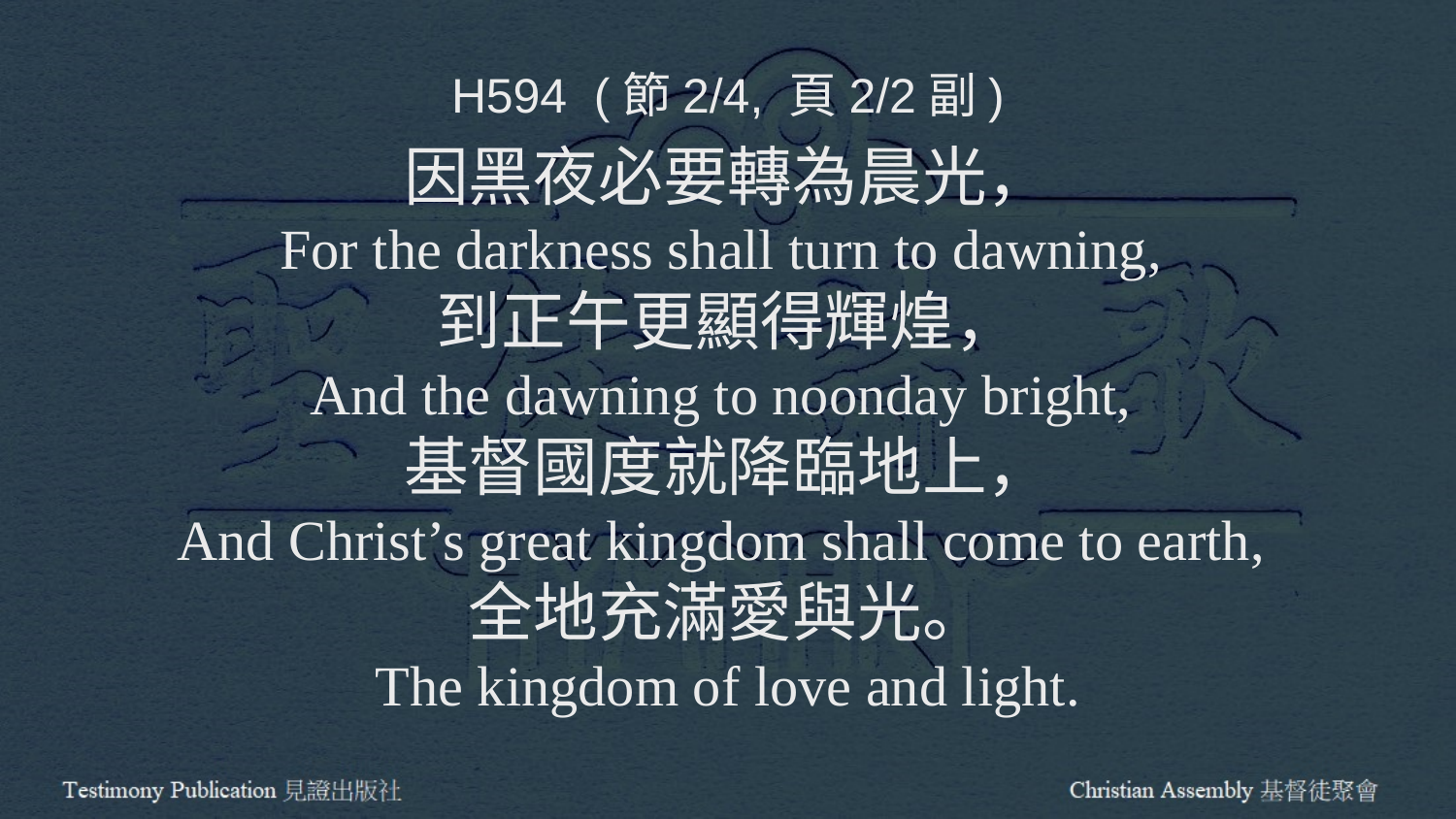

H594  (節2/4, 頁2/2副)
因黑夜必要轉為晨光，
For the darkness shall turn to dawning,
到正午更顯得輝煌，
And the dawning to noonday bright,
基督國度就降臨地上，
And Christ’s great kingdom shall come to earth,
全地充滿愛與光。
The kingdom of love and light.